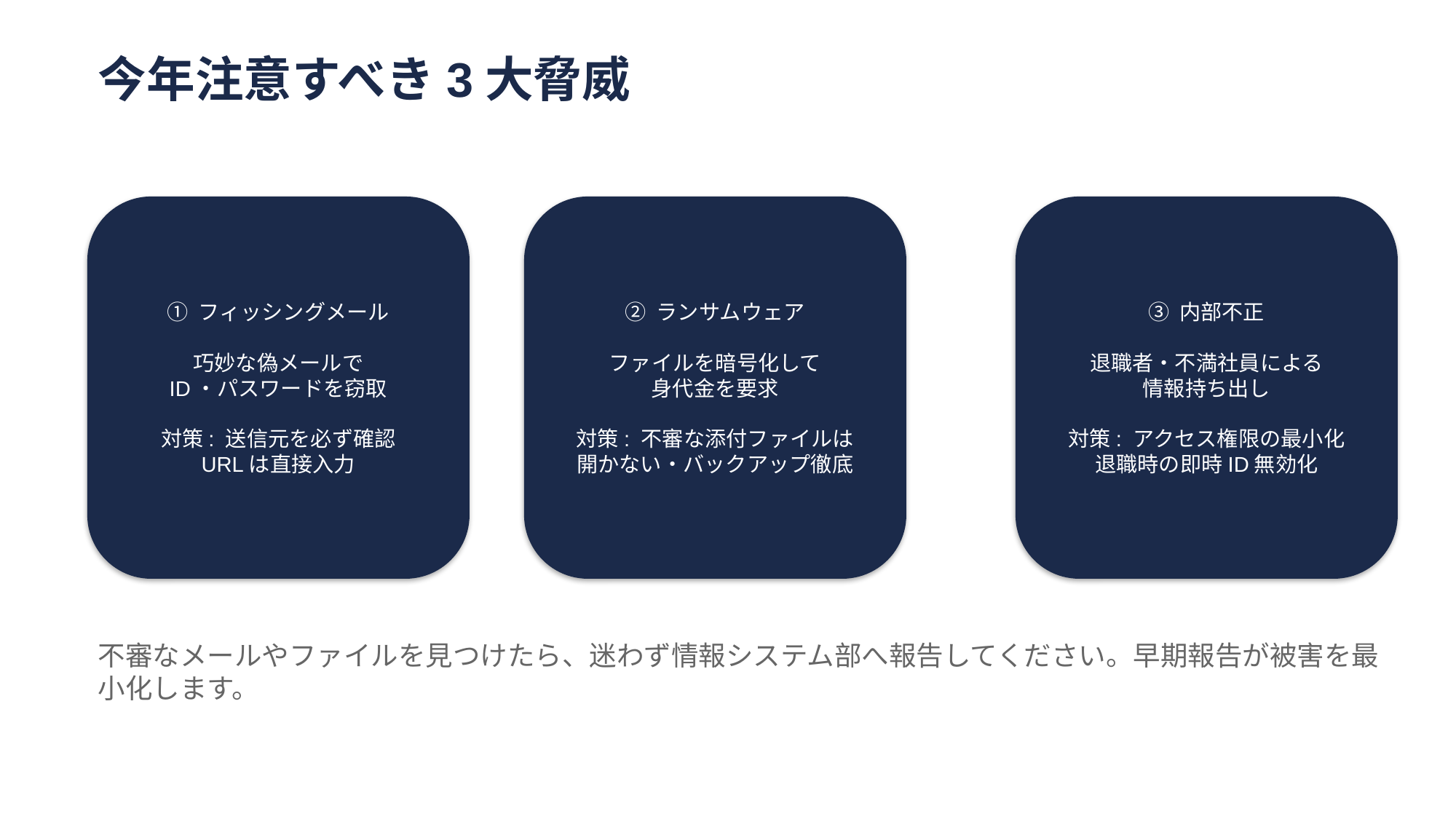

今年注意すべき3大脅威
① フィッシングメール
巧妙な偽メールで
ID・パスワードを窃取
対策: 送信元を必ず確認
URLは直接入力
② ランサムウェア
ファイルを暗号化して
身代金を要求
対策: 不審な添付ファイルは
開かない・バックアップ徹底
③ 内部不正
退職者・不満社員による
情報持ち出し
対策: アクセス権限の最小化
退職時の即時ID無効化
不審なメールやファイルを見つけたら、迷わず情報システム部へ報告してください。早期報告が被害を最小化します。